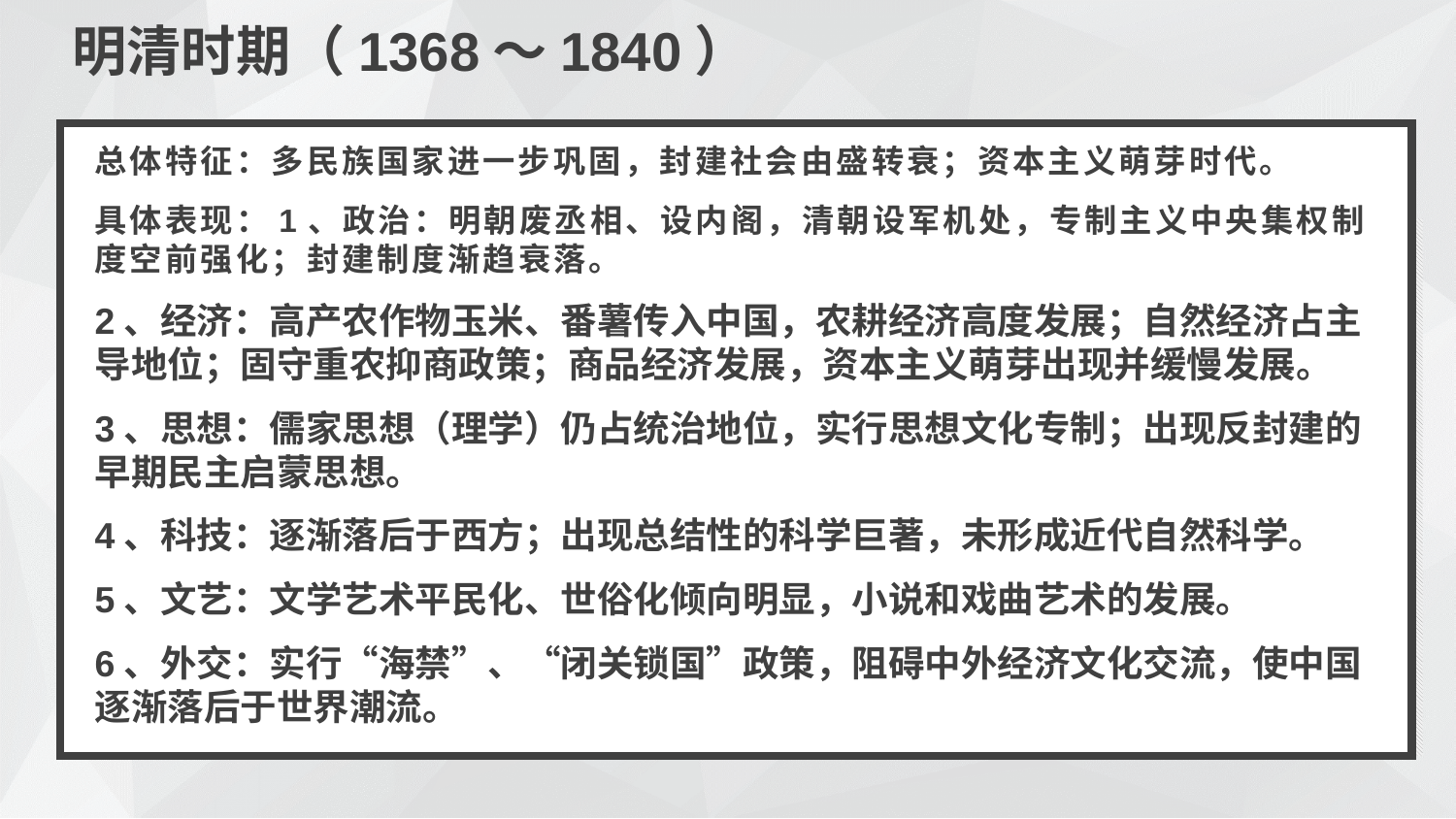

明清时期（1368～1840）

总体特征：多民族国家进一步巩固，封建社会由盛转衰；资本主义萌芽时代。
具体表现：1、政治：明朝废丞相、设内阁，清朝设军机处，专制主义中央集权制度空前强化；封建制度渐趋衰落。
2、经济：高产农作物玉米、番薯传入中国，农耕经济高度发展；自然经济占主导地位；固守重农抑商政策；商品经济发展，资本主义萌芽出现并缓慢发展。
3、思想：儒家思想（理学）仍占统治地位，实行思想文化专制；出现反封建的早期民主启蒙思想。
4、科技：逐渐落后于西方；出现总结性的科学巨著，未形成近代自然科学。
5、文艺：文学艺术平民化、世俗化倾向明显，小说和戏曲艺术的发展。
6、外交：实行“海禁”、“闭关锁国”政策，阻碍中外经济文化交流，使中国逐渐落后于世界潮流。